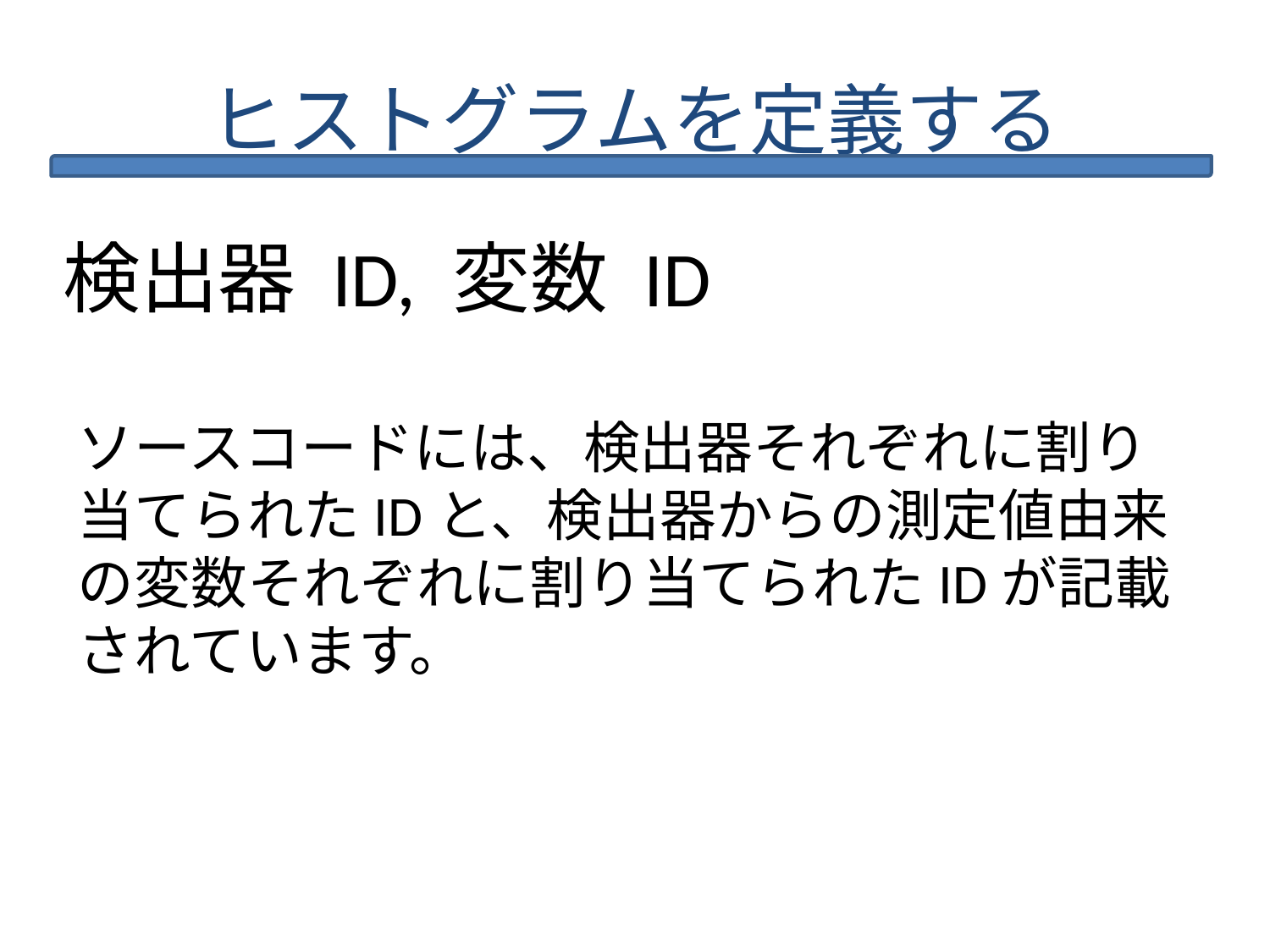

ヒストグラムを定義する

# 検出器 ID, 変数 ID
ソースコードには、検出器それぞれに割り当てられたIDと、検出器からの測定値由来の変数それぞれに割り当てられたIDが記載されています。